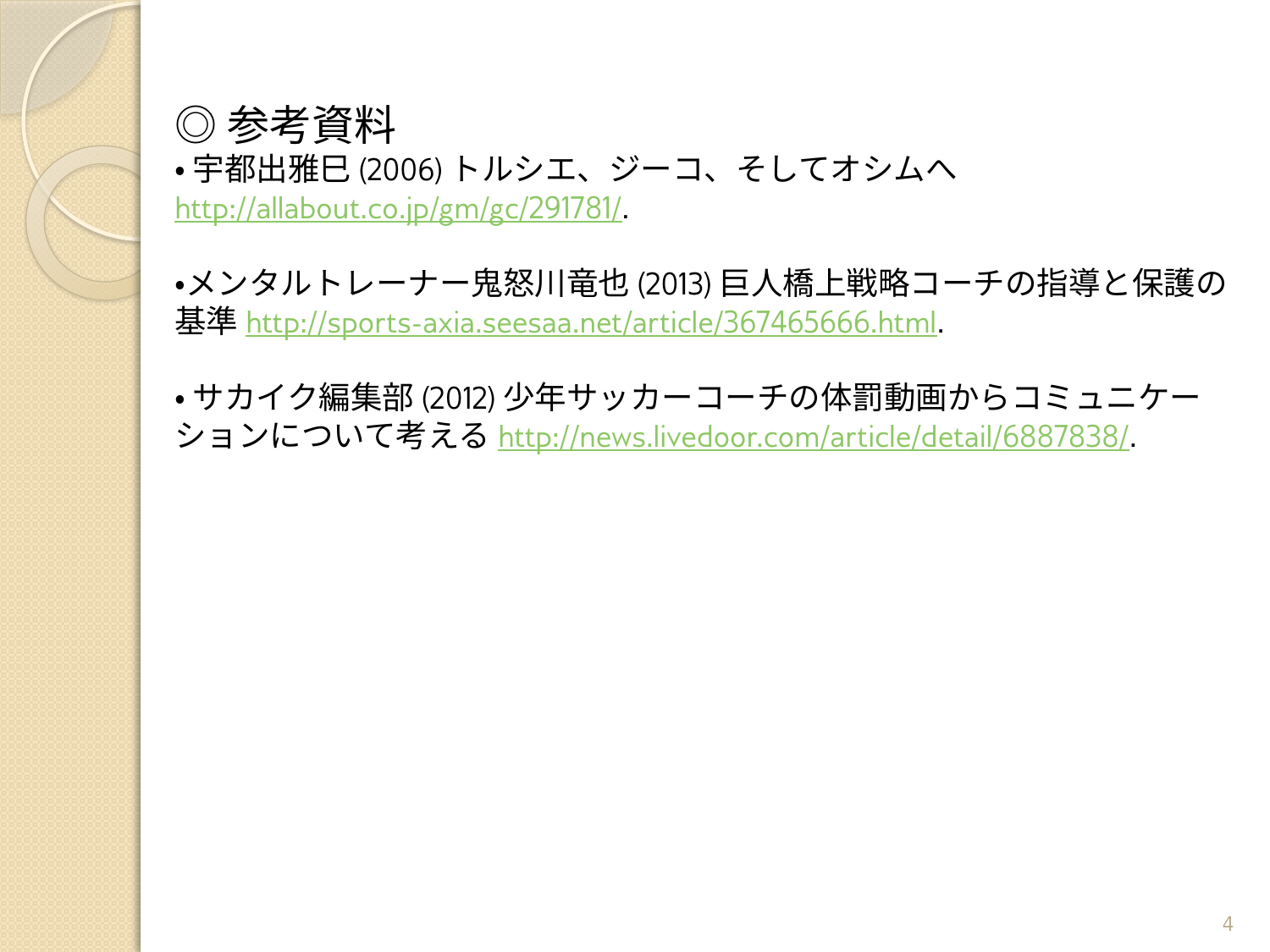

◎参考資料
・ 宇都出雅巳(2006)トルシエ、ジーコ、そしてオシムへhttp://allabout.co.jp/gm/gc/291781/.

・メンタルトレーナー鬼怒川竜也(2013)巨人橋上戦略コーチの指導と保護の基準http://sports-axia.seesaa.net/article/367465666.html.

・ サカイク編集部(2012)少年サッカーコーチの体罰動画からコミュニケーションについて考えるhttp://news.livedoor.com/article/detail/6887838/.

4